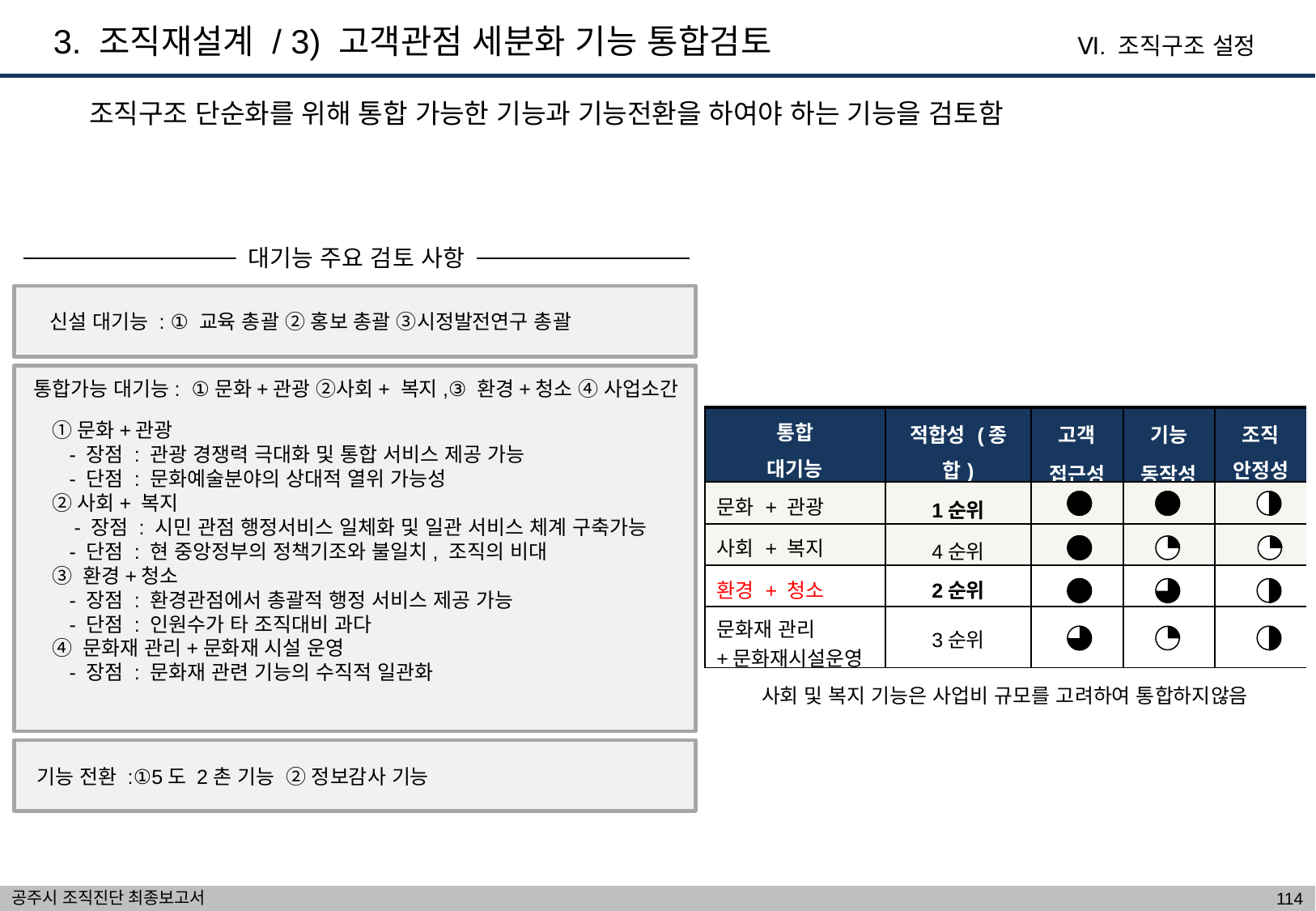

3. 조직재설계 / 3) 고객관점 세분화 기능 통합검토
Ⅵ. 조직구조 설정
조직구조 단순화를 위해 통합 가능한 기능과 기능전환을 하여야 하는 기능을 검토함
대기능 주요 검토 사항

신설 대기능 : ① 교육 총괄 ② 홍보 총괄 ③시정발전연구 총괄

통합가능 대기능:  ①문화+관광 ②사회+ 복지,③ 환경+청소 ④ 사업소간
| 통합 대기능 | 적합성 (종합) | 고객 접근성 | 기능 동작성 | 조직 안정성 |
| --- | --- | --- | --- | --- |
| 문화 + 관광 | 1순위 |  |  |  |
| 사회 + 복지 | 4순위 |  |  |  |
| 환경 + 청소 | 2순위 |  |  |  |
| 문화재 관리 +문화재시설운영 | 3순위 |  |  |  |
①문화+관광
   - 장점 : 관광 경쟁력 극대화 및 통합 서비스 제공 가능
   - 단점 : 문화예술분야의 상대적 열위 가능성
②사회+ 복지
   - 장점 : 시민 관점 행정서비스 일체화 및 일관 서비스 체계 구축가능
   - 단점 : 현 중앙정부의 정책기조와 불일치, 조직의 비대
③ 환경+청소
   - 장점 : 환경관점에서 총괄적 행정 서비스 제공 가능
   - 단점 : 인원수가 타 조직대비 과다
④ 문화재 관리+문화재 시설 운영
   - 장점 : 문화재 관련 기능의 수직적 일관화

사회 및 복지 기능은 사업비 규모를 고려하여 통합하지않음

기능 전환 :①5도 2촌 기능  ② 정보감사 기능